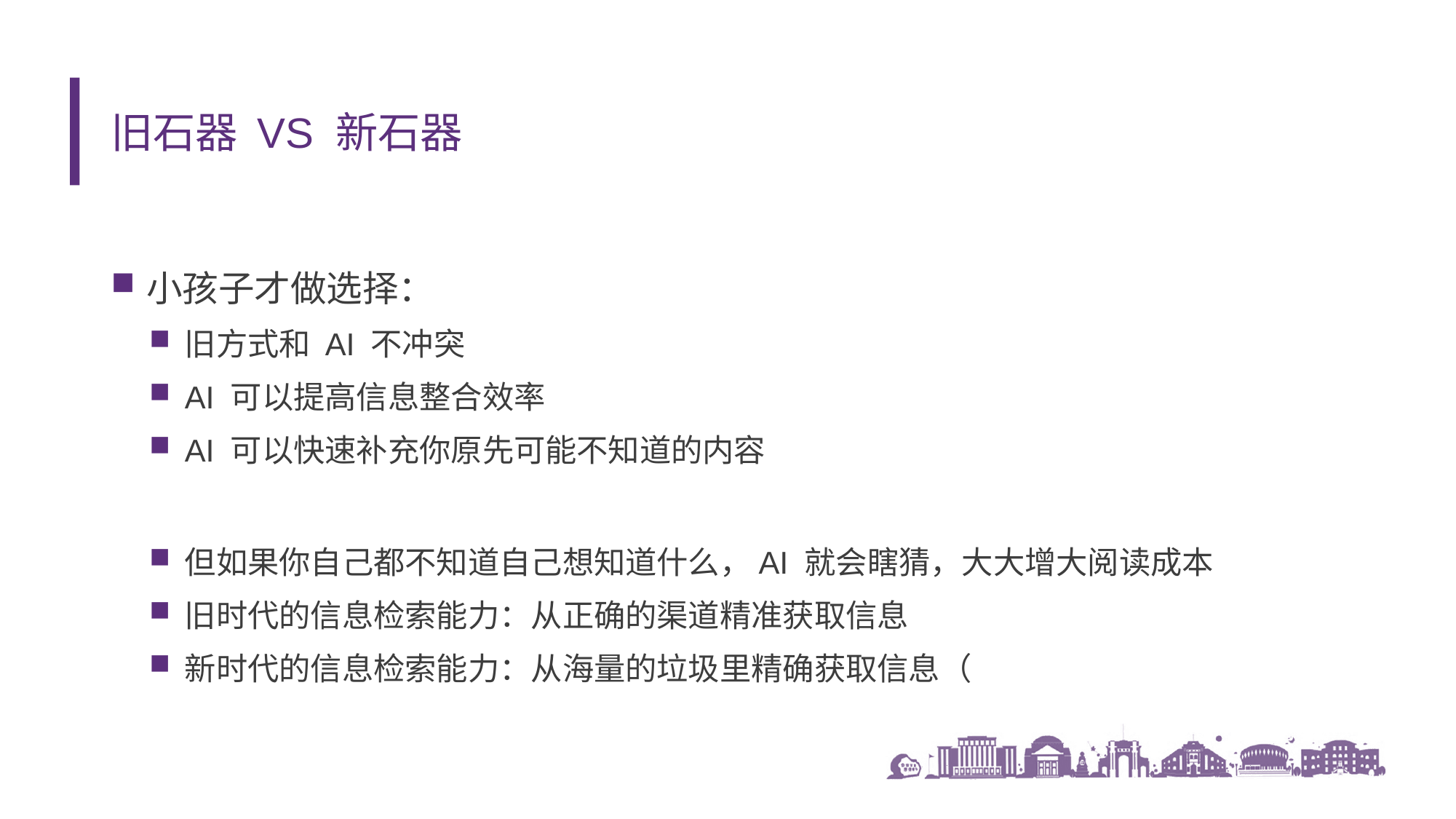

# 旧石器 vs 新石器
小孩子才做选择：
旧方式和 AI 不冲突
AI 可以提高信息整合效率
AI 可以快速补充你原先可能不知道的内容

但如果你自己都不知道自己想知道什么，AI 就会瞎猜，大大增大阅读成本
旧时代的信息检索能力：从正确的渠道精准获取信息
新时代的信息检索能力：从海量的垃圾里精确获取信息（